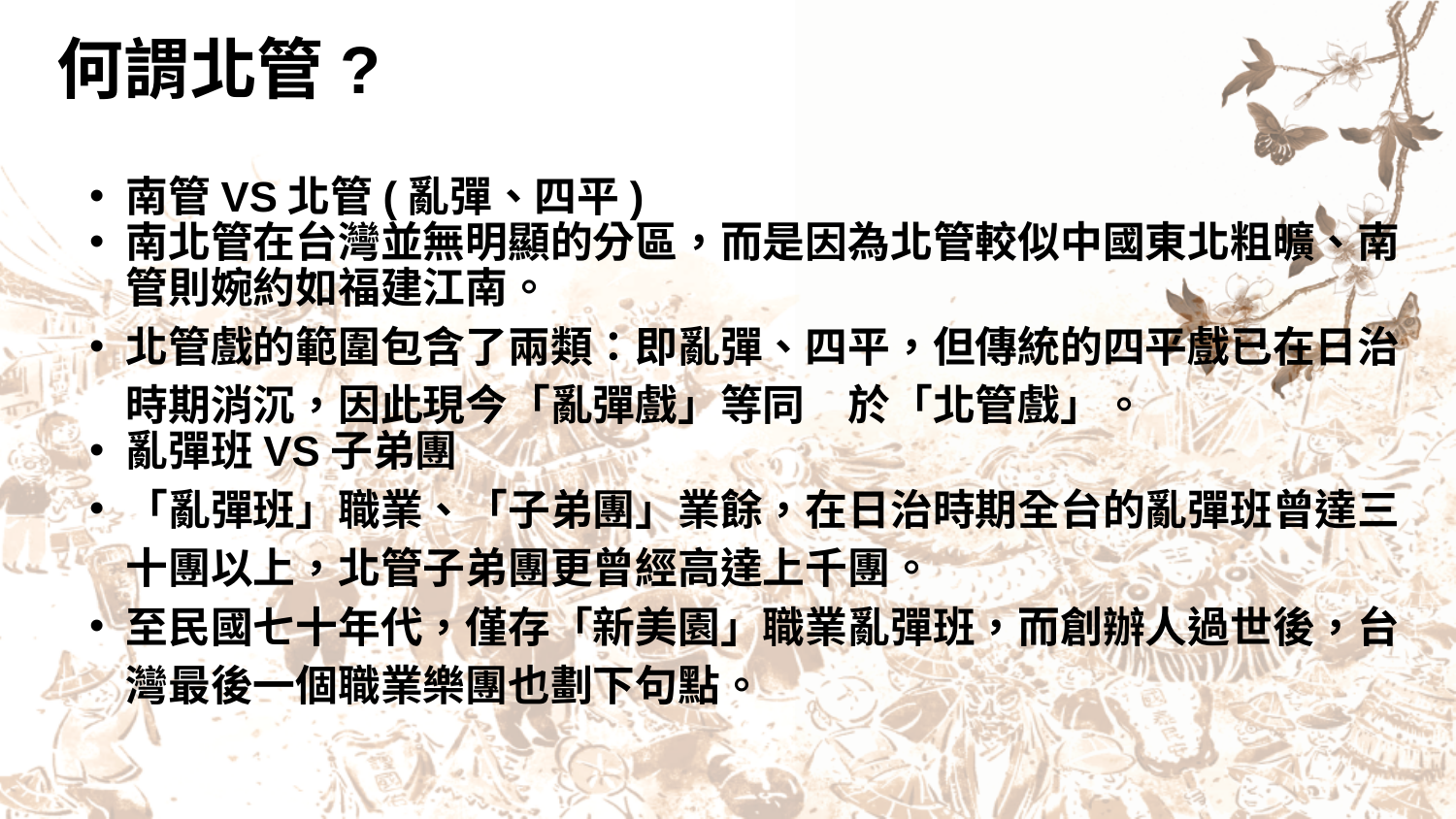

# 何謂北管?
南管VS北管(亂彈、四平)
南北管在台灣並無明顯的分區，而是因為北管較似中國東北粗曠、南管則婉約如福建江南。
北管戲的範圍包含了兩類：即亂彈、四平，但傳統的四平戲已在日治時期消沉，因此現今「亂彈戲」等同　於「北管戲」。
亂彈班VS子弟團
「亂彈班」職業、「子弟團」業餘，在日治時期全台的亂彈班曾達三十團以上，北管子弟團更曾經高達上千團。
至民國七十年代，僅存「新美園」職業亂彈班，而創辦人過世後，台灣最後一個職業樂團也劃下句點。